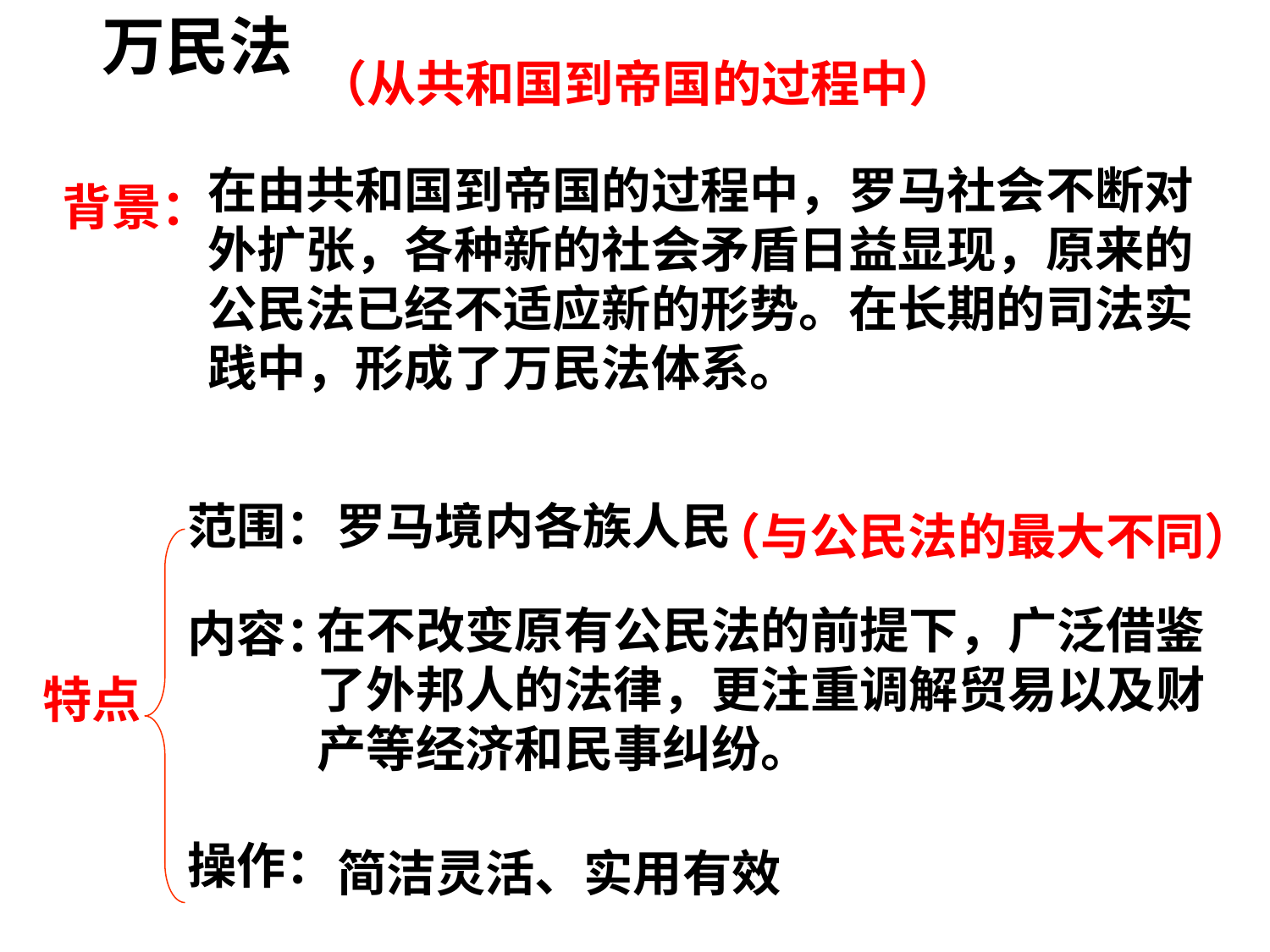

万民法
（从共和国到帝国的过程中）
在由共和国到帝国的过程中，罗马社会不断对外扩张，各种新的社会矛盾日益显现，原来的公民法已经不适应新的形势。在长期的司法实践中，形成了万民法体系。
背景：
范围：
   罗马境内各族人民

在不改变原有公民法的前提下，广泛借鉴了外邦人的法律，更注重调解贸易以及财产等经济和民事纠纷。
内容：
操作：
简洁灵活、实用有效
（与公民法的最大不同）
特点